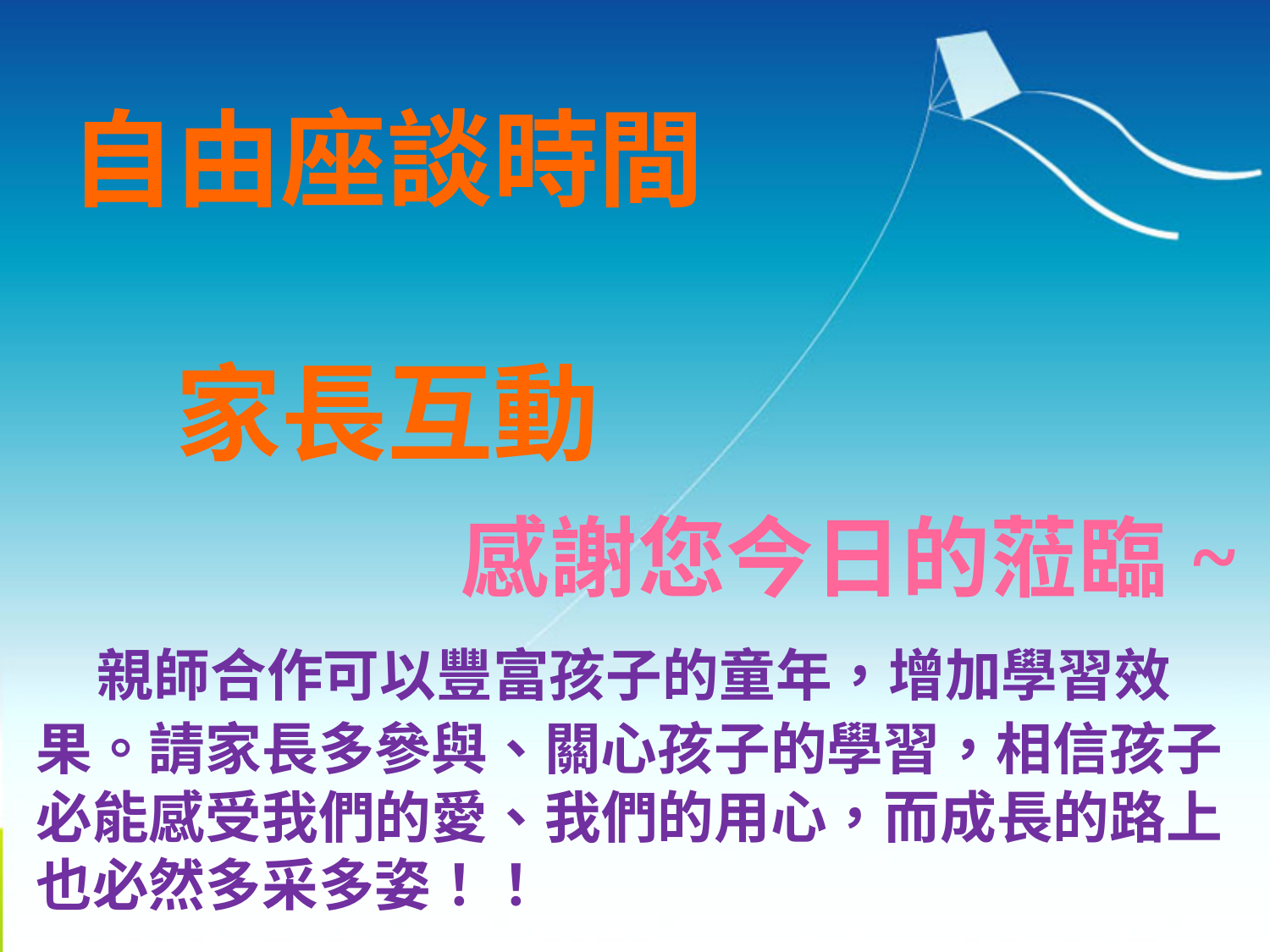

自由座談時間
家長互動
感謝您今日的蒞臨~
  親師合作可以豐富孩子的童年，增加學習效果。請家長多參與、關心孩子的學習，相信孩子必能感受我們的愛、我們的用心，而成長的路上也必然多采多姿！！